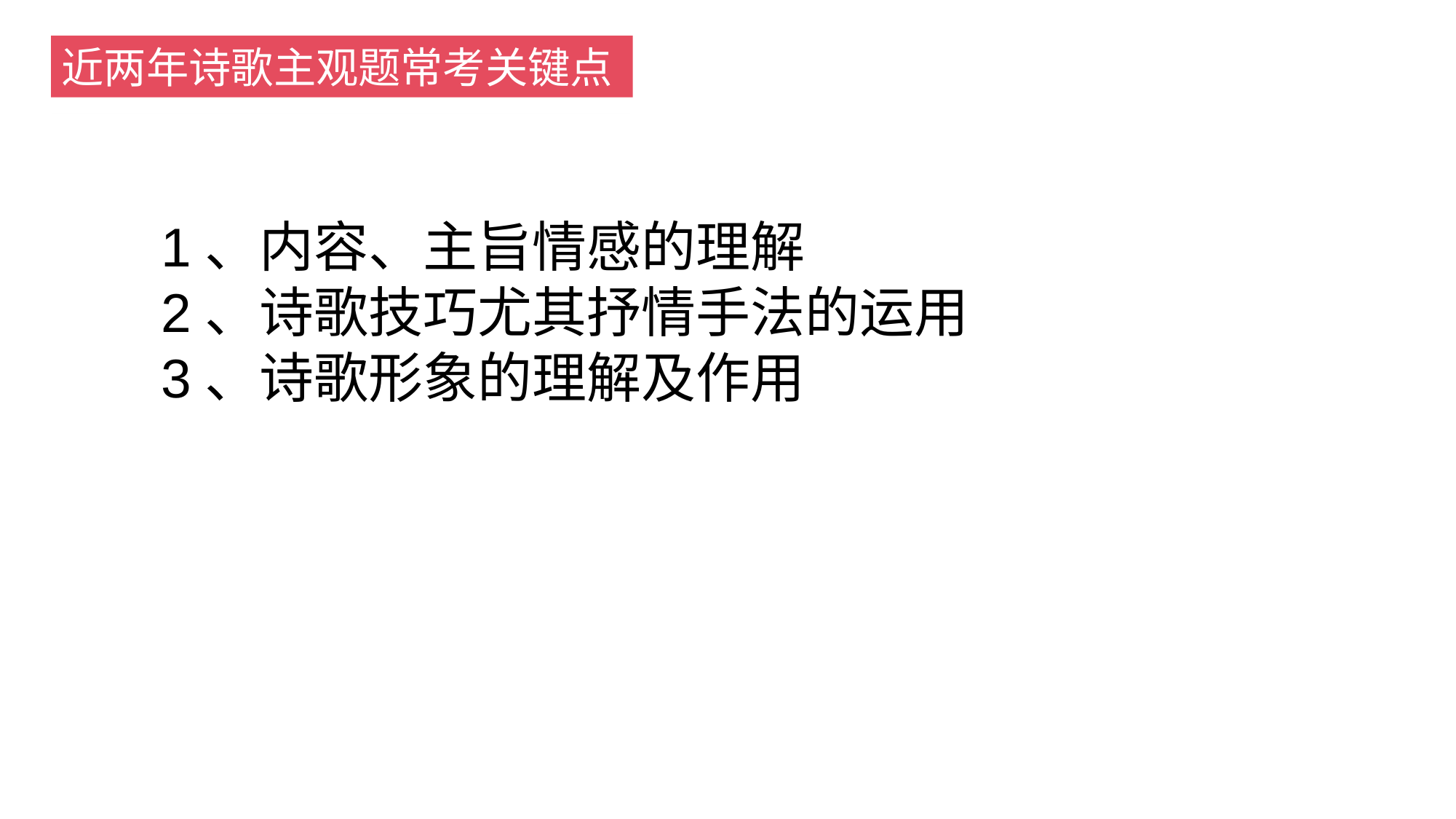

近两年诗歌主观题常考关键点
1、内容、主旨情感的理解
2、诗歌技巧尤其抒情手法的运用
3、诗歌形象的理解及作用